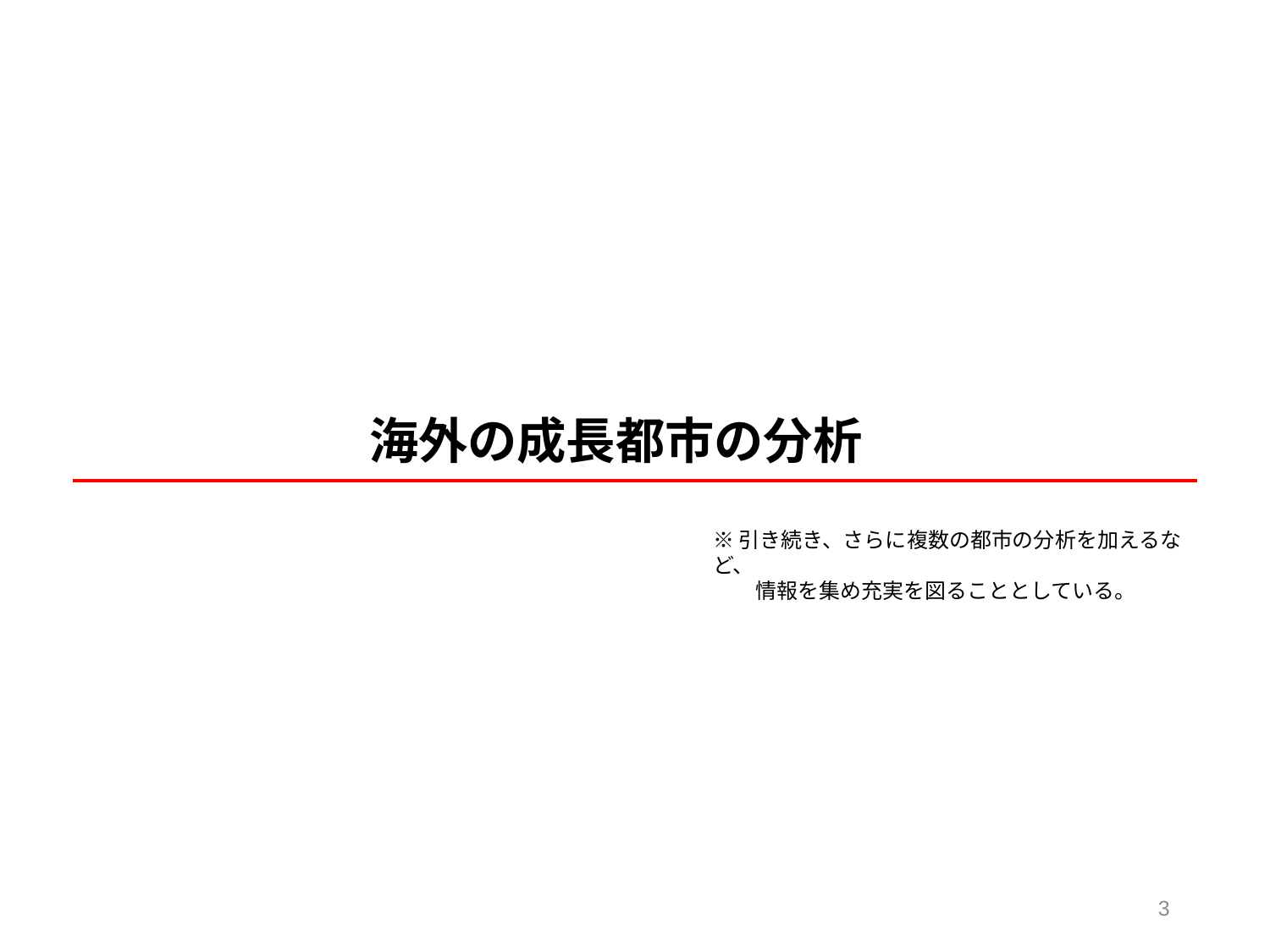

海外の成長都市の分析
※引き続き、さらに複数の都市の分析を加えるなど、
　　情報を集め充実を図ることとしている。

3